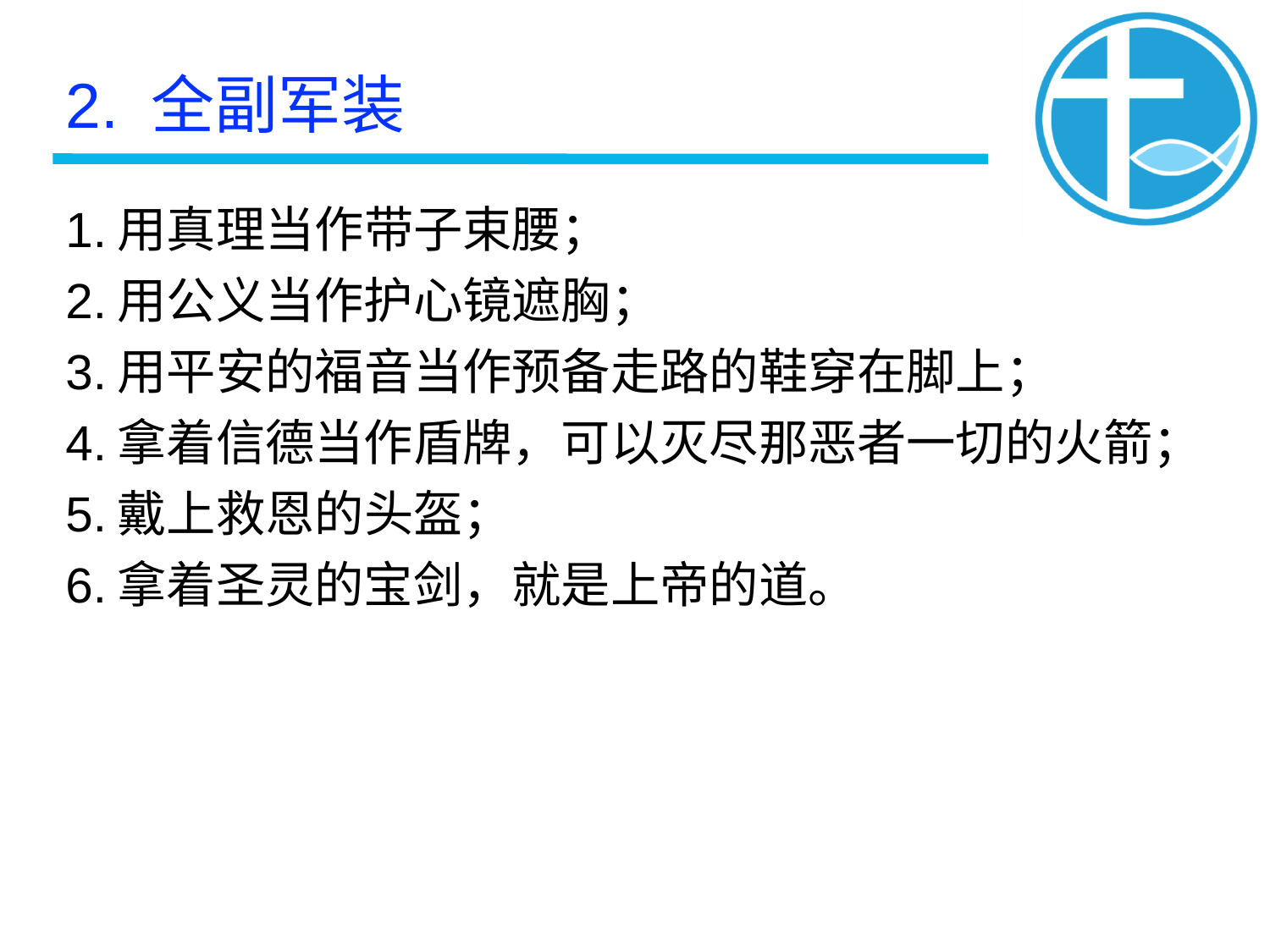

2. 全副军装
用真理当作带子束腰；
用公义当作护心镜遮胸；
用平安的福音当作预备走路的鞋穿在脚上；
拿着信德当作盾牌，可以灭尽那恶者一切的火箭；
戴上救恩的头盔；
拿着圣灵的宝剑，就是上帝的道。